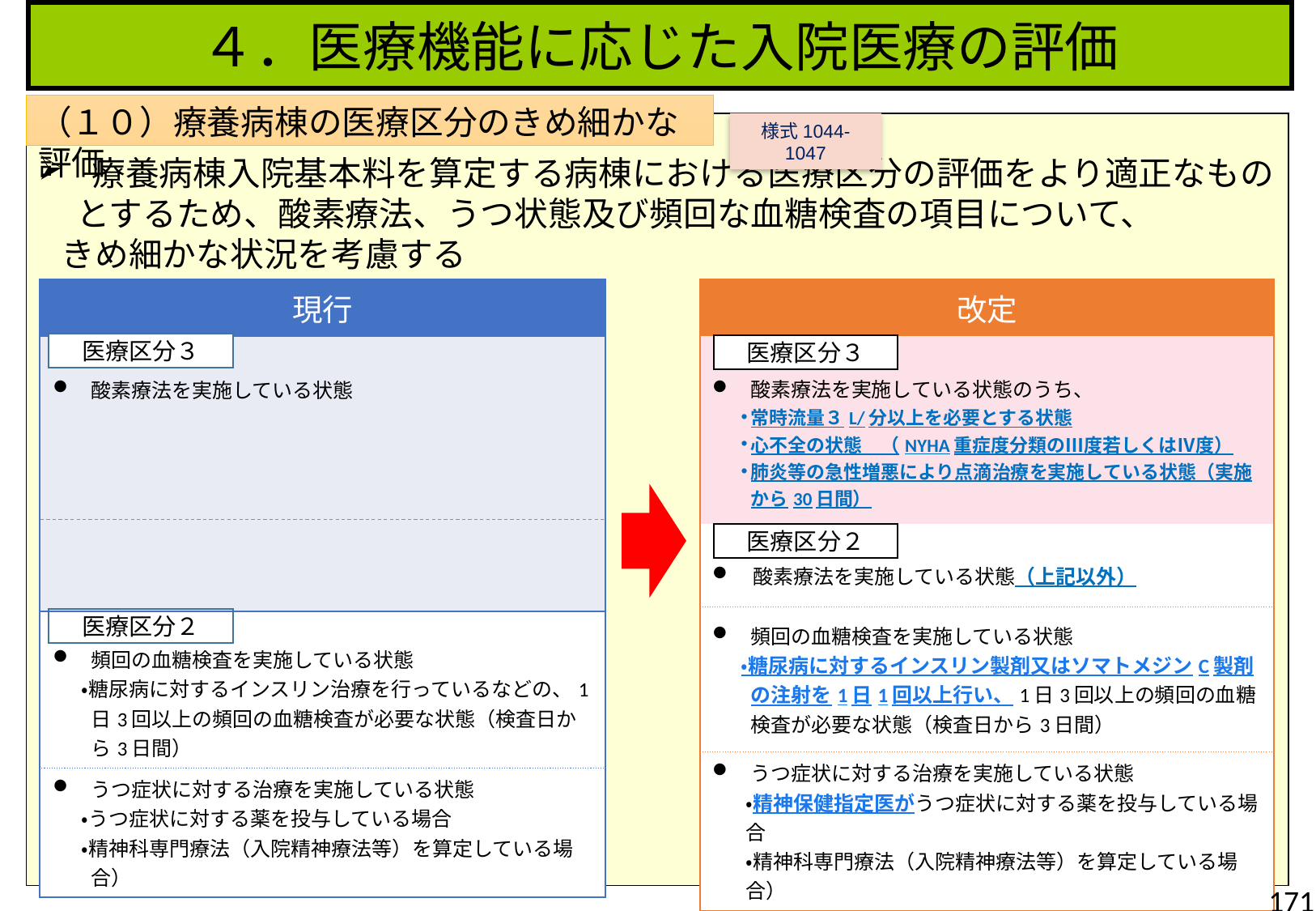

４．医療機能に応じた入院医療の評価
（１０）療養病棟の医療区分のきめ細かな評価
様式1044-1047

 療養病棟入院基本料を算定する病棟における医療区分の評価をより適正なものとするため、酸素療法、うつ状態及び頻回な血糖検査の項目について、
  きめ細かな状況を考慮する
| 改定 |
| --- |
| 酸素療法を実施している状態のうち、 常時流量３L/分以上を必要とする状態 心不全の状態　（NYHA重症度分類のⅢ度若しくはⅣ度） 肺炎等の急性増悪により点滴治療を実施している状態（実施から30日間） |
| 酸素療法を実施している状態（上記以外） |
| 頻回の血糖検査を実施している状態 ・糖尿病に対するインスリン製剤又はソマトメジンC製剤の注射を1日1回以上行い、1日3回以上の頻回の血糖検査が必要な状態（検査日から3日間） |
| うつ症状に対する治療を実施している状態 ・精神保健指定医がうつ症状に対する薬を投与している場合 ・精神科専門療法（入院精神療法等）を算定している場合） |
| 現行 |
| --- |
| 酸素療法を実施している状態 |
| 頻回の血糖検査を実施している状態 ・糖尿病に対するインスリン治療を行っているなどの、1日3回以上の頻回の血糖検査が必要な状態（検査日から3日間） |
| うつ症状に対する治療を実施している状態 ・うつ症状に対する薬を投与している場合 ・精神科専門療法（入院精神療法等）を算定している場合） |
医療区分３
医療区分３

医療区分２
医療区分２
171